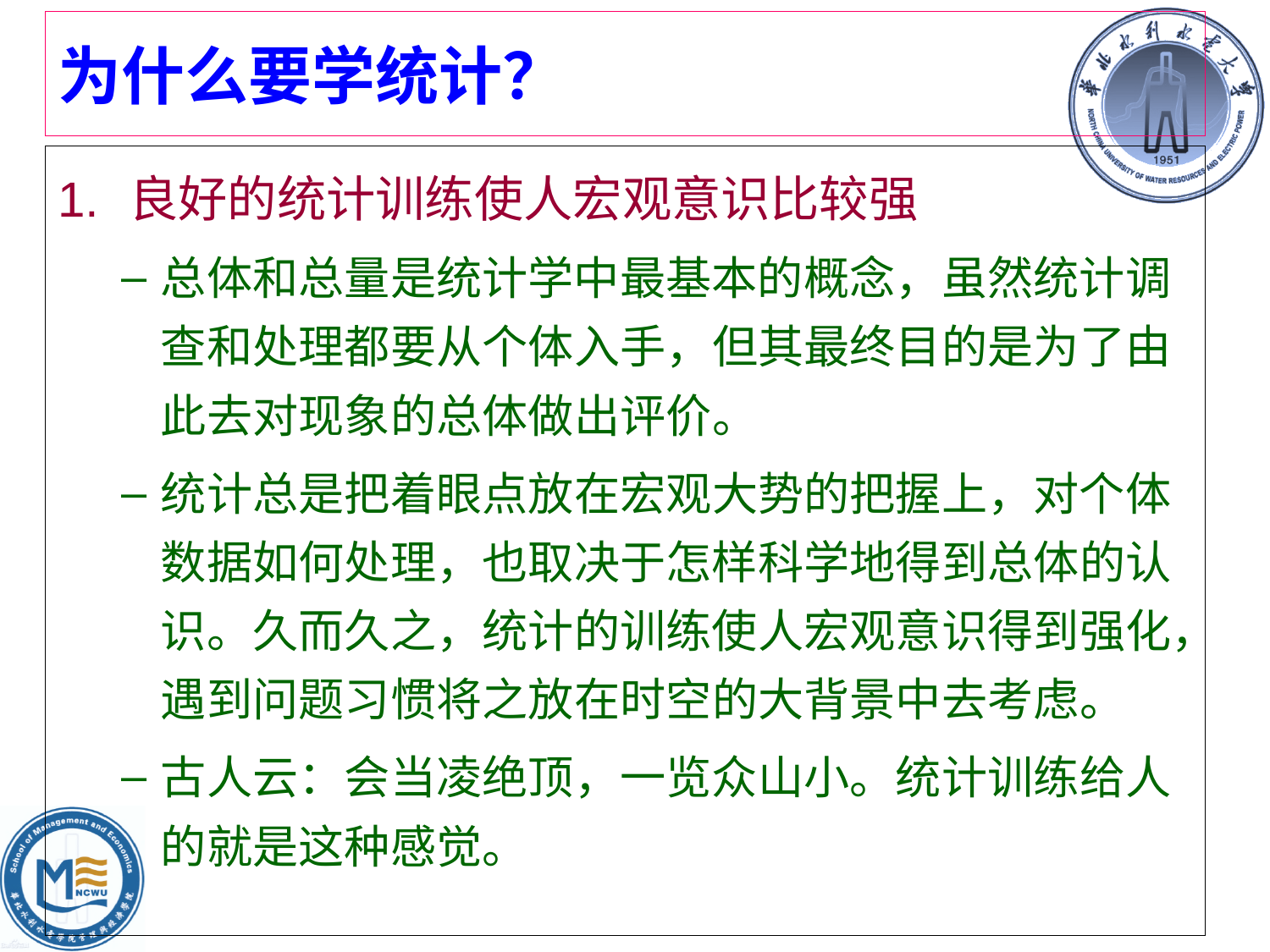

# 为什么要学统计？
良好的统计训练使人宏观意识比较强
总体和总量是统计学中最基本的概念，虽然统计调查和处理都要从个体入手，但其最终目的是为了由此去对现象的总体做出评价。
统计总是把着眼点放在宏观大势的把握上，对个体数据如何处理，也取决于怎样科学地得到总体的认识。久而久之，统计的训练使人宏观意识得到强化，遇到问题习惯将之放在时空的大背景中去考虑。
古人云：会当凌绝顶，一览众山小。统计训练给人的就是这种感觉。